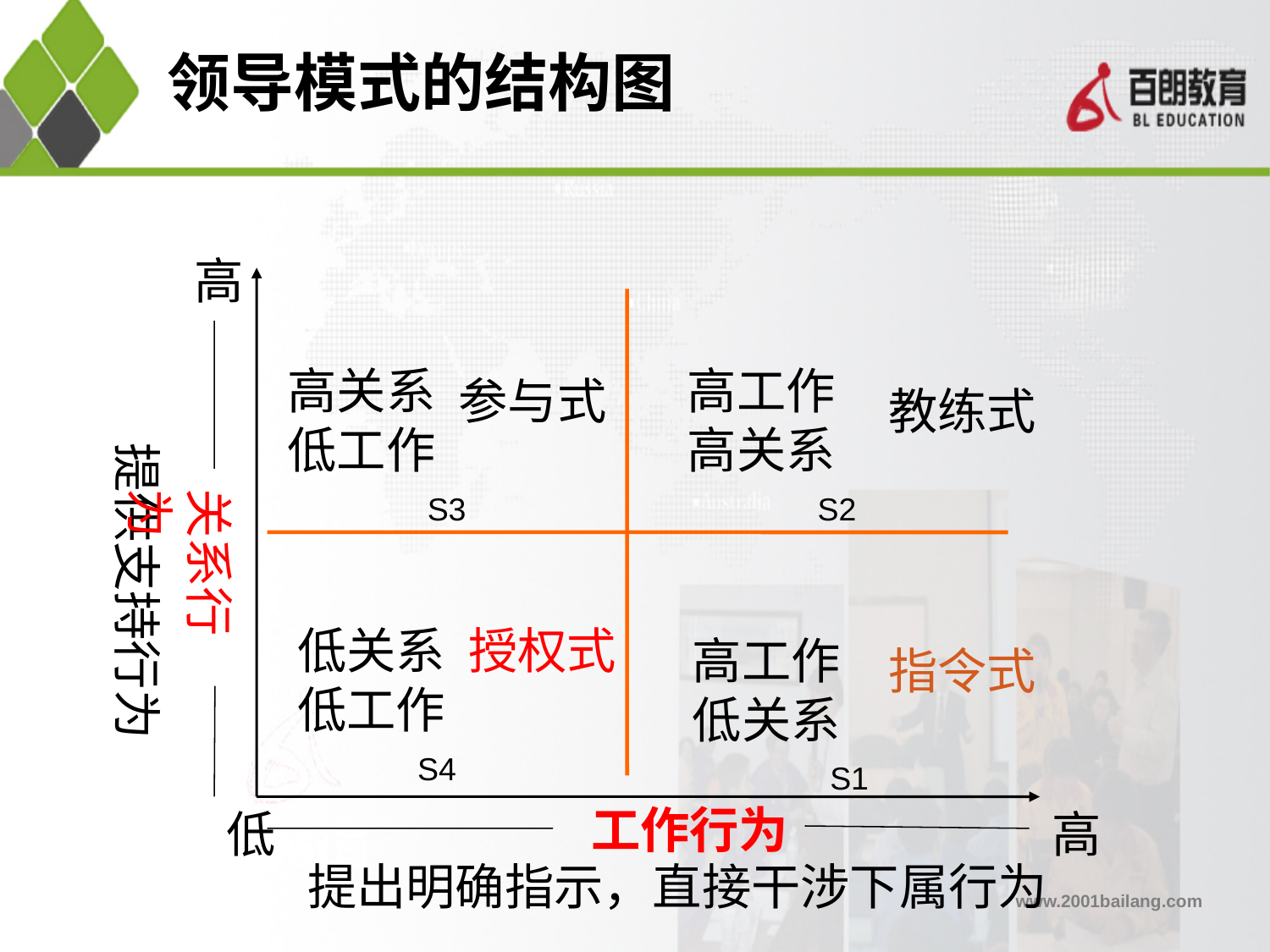

领导模式的结构图
高

高关系
低工作
高工作
高关系
提供支持行为
关系行为
S3
S2

低关系
低工作
高工作
低关系

S4
S1
工作行为
低

高

提出明确指示，直接干涉下属行为
参与式
教练式
授权式
指令式